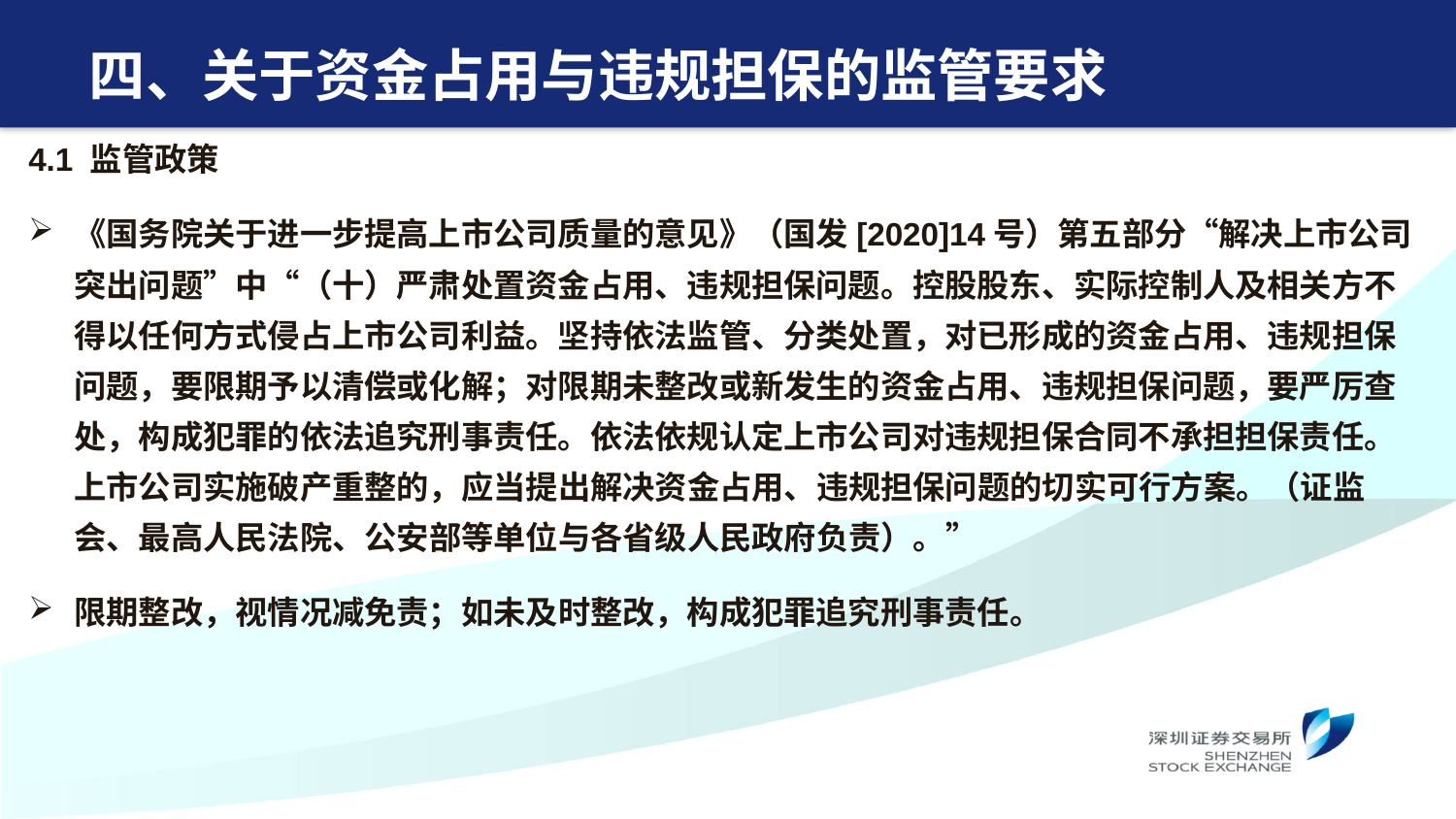

# 四、关于资金占用与违规担保的监管要求
4.1 监管政策
《国务院关于进一步提高上市公司质量的意见》（国发[2020]14号）第五部分“解决上市公司突出问题”中“（十）严肃处置资金占用、违规担保问题。控股股东、实际控制人及相关方不得以任何方式侵占上市公司利益。坚持依法监管、分类处置，对已形成的资金占用、违规担保问题，要限期予以清偿或化解；对限期未整改或新发生的资金占用、违规担保问题，要严厉查处，构成犯罪的依法追究刑事责任。依法依规认定上市公司对违规担保合同不承担担保责任。上市公司实施破产重整的，应当提出解决资金占用、违规担保问题的切实可行方案。（证监会、最高人民法院、公安部等单位与各省级人民政府负责）。”
限期整改，视情况减免责；如未及时整改，构成犯罪追究刑事责任。